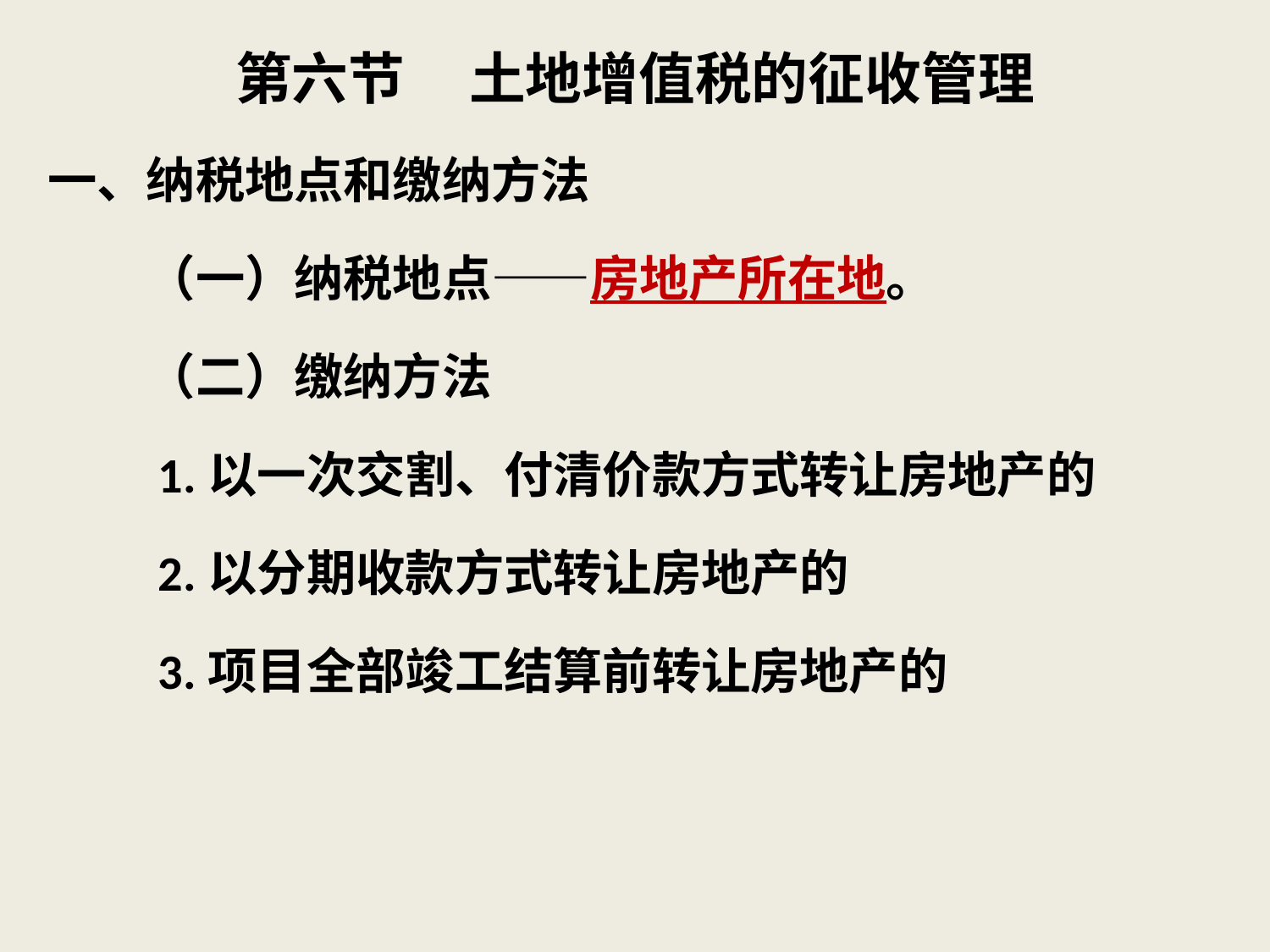

第六节     土地增值税的征收管理
一、纳税地点和缴纳方法
　　（一）纳税地点——房地产所在地。
　　（二）缴纳方法
　　1.以一次交割、付清价款方式转让房地产的
　　2.以分期收款方式转让房地产的
　　3.项目全部竣工结算前转让房地产的